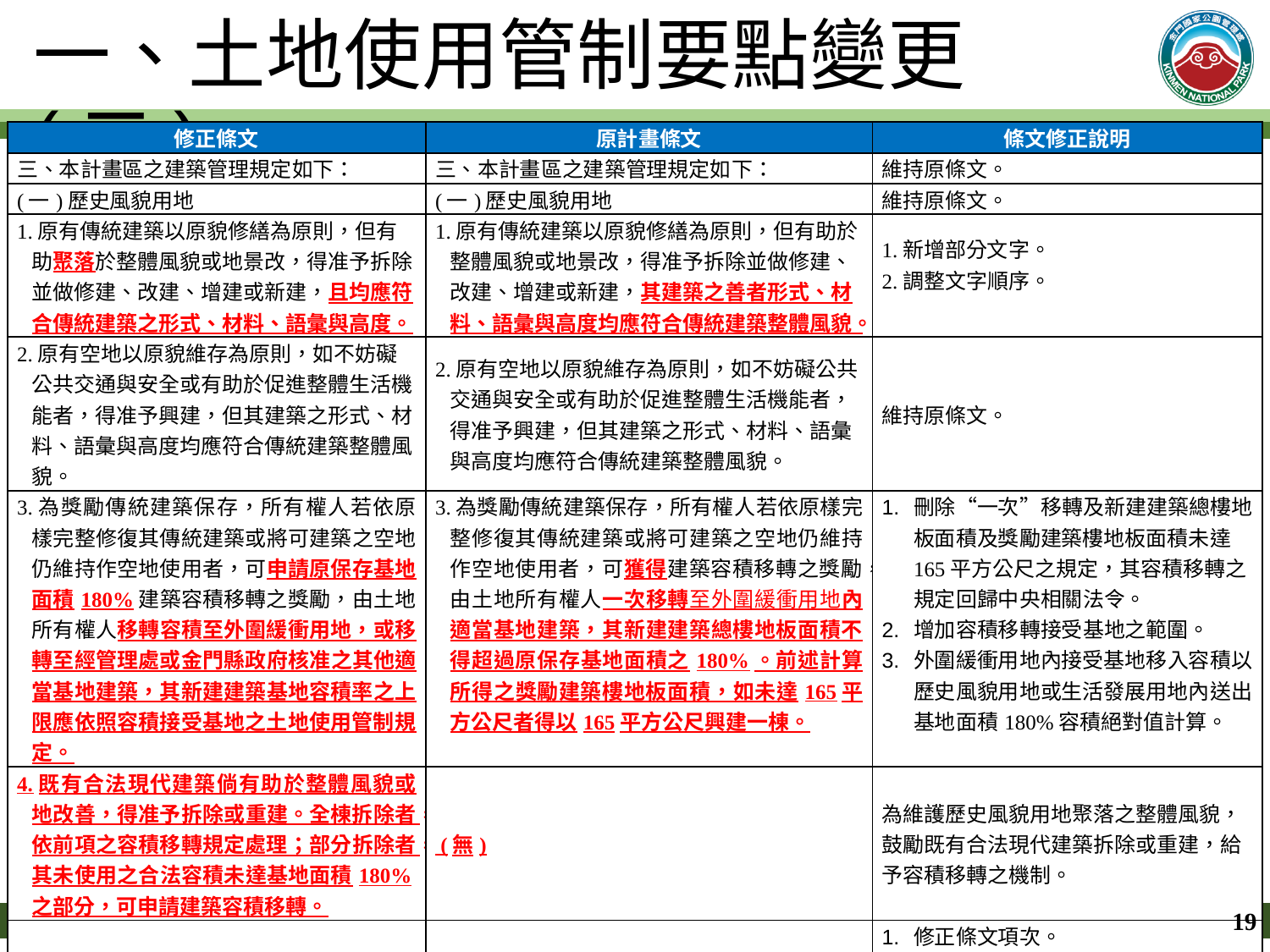

一、土地使用管制要點變更(二)
| 修正條文 | 原計畫條文 | 條文修正說明 |
| --- | --- | --- |
| 三、本計畫區之建築管理規定如下： | 三、本計畫區之建築管理規定如下： | 維持原條文。 |
| (一)歷史風貌用地 | (一)歷史風貌用地 | 維持原條文。 |
| 1.原有傳統建築以原貌修繕為原則，但有助聚落於整體風貌或地景改，得准予拆除並做修建、改建、增建或新建，且均應符合傳統建築之形式、材料、語彙與高度。 | 1.原有傳統建築以原貌修繕為原則，但有助於整體風貌或地景改，得准予拆除並做修建、改建、增建或新建，其建築之善者形式、材料、語彙與高度均應符合傳統建築整體風貌。 | 1.新增部分文字。 2.調整文字順序。 |
| 2.原有空地以原貌維存為原則，如不妨礙公共交通與安全或有助於促進整體生活機能者，得准予興建，但其建築之形式、材料、語彙與高度均應符合傳統建築整體風貌。 | 2.原有空地以原貌維存為原則，如不妨礙公共交通與安全或有助於促進整體生活機能者，得准予興建，但其建築之形式、材料、語彙與高度均應符合傳統建築整體風貌。 | 維持原條文。 |
| 3.為獎勵傳統建築保存，所有權人若依原樣完整修復其傳統建築或將可建築之空地仍維持作空地使用者，可申請原保存基地面積180%建築容積移轉之獎勵，由土地所有權人移轉容積至外圍緩衝用地，或移轉至經管理處或金門縣政府核准之其他適當基地建築，其新建建築基地容積率之上限應依照容積接受基地之土地使用管制規定。 | 3.為獎勵傳統建築保存，所有權人若依原樣完整修復其傳統建築或將可建築之空地仍維持作空地使用者，可獲得建築容積移轉之獎勵，由土地所有權人一次移轉至外圍緩衝用地內適當基地建築，其新建建築總樓地板面積不得超過原保存基地面積之180%。前述計算所得之獎勵建築樓地板面積，如未達165平方公尺者得以165平方公尺興建一棟。 | 刪除“一次”移轉及新建建築總樓地板面積及獎勵建築樓地板面積未達165平方公尺之規定，其容積移轉之規定回歸中央相關法令。 增加容積移轉接受基地之範圍。 外圍緩衝用地內接受基地移入容積以歷史風貌用地或生活發展用地內送出基地面積180%容積絕對值計算。 |
| 4.既有合法現代建築倘有助於整體風貌或地改善，得准予拆除或重建。全棟拆除者，依前項之容積移轉規定處理；部分拆除者，其未使用之合法容積未達基地面積180%之部分，可申請建築容積移轉。 | (無) | 為維護歷史風貌用地聚落之整體風貌，鼓勵既有合法現代建築拆除或重建，給予容積移轉之機制。 |
| 5.前述建築許可，管理處應提請「金門國家公園傳統聚落建築審議諮詢委員會」審查。 | 4.前述建築許可，必要時管理處得提請「金門國家公園傳統聚落建築審議諮詢委員會」審查。 | 修正條文項次。 歷史風貌用地之劃設目的係為保存及維護傳統建築及地景文化，故區內建築物建造行為均需經由管理處提請「金門國家公園傳統聚落建築審議諮詢會」審查，故修正歷史風貌用地之建築許可審查時機。 |
19